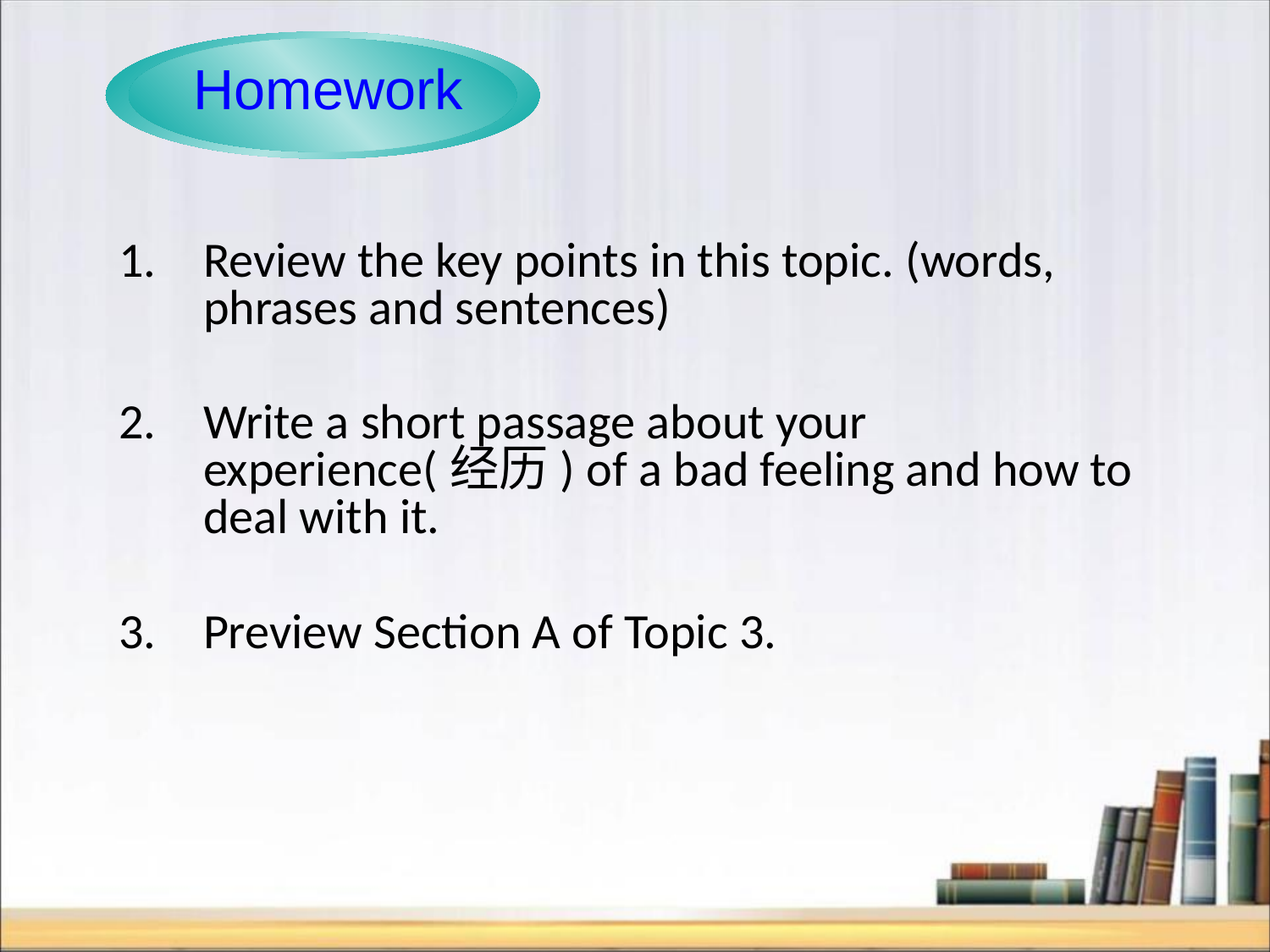

Homework
Review the key points in this topic. (words, phrases and sentences)

Write a short passage about your experience(经历) of a bad feeling and how to deal with it.

Preview Section A of Topic 3.